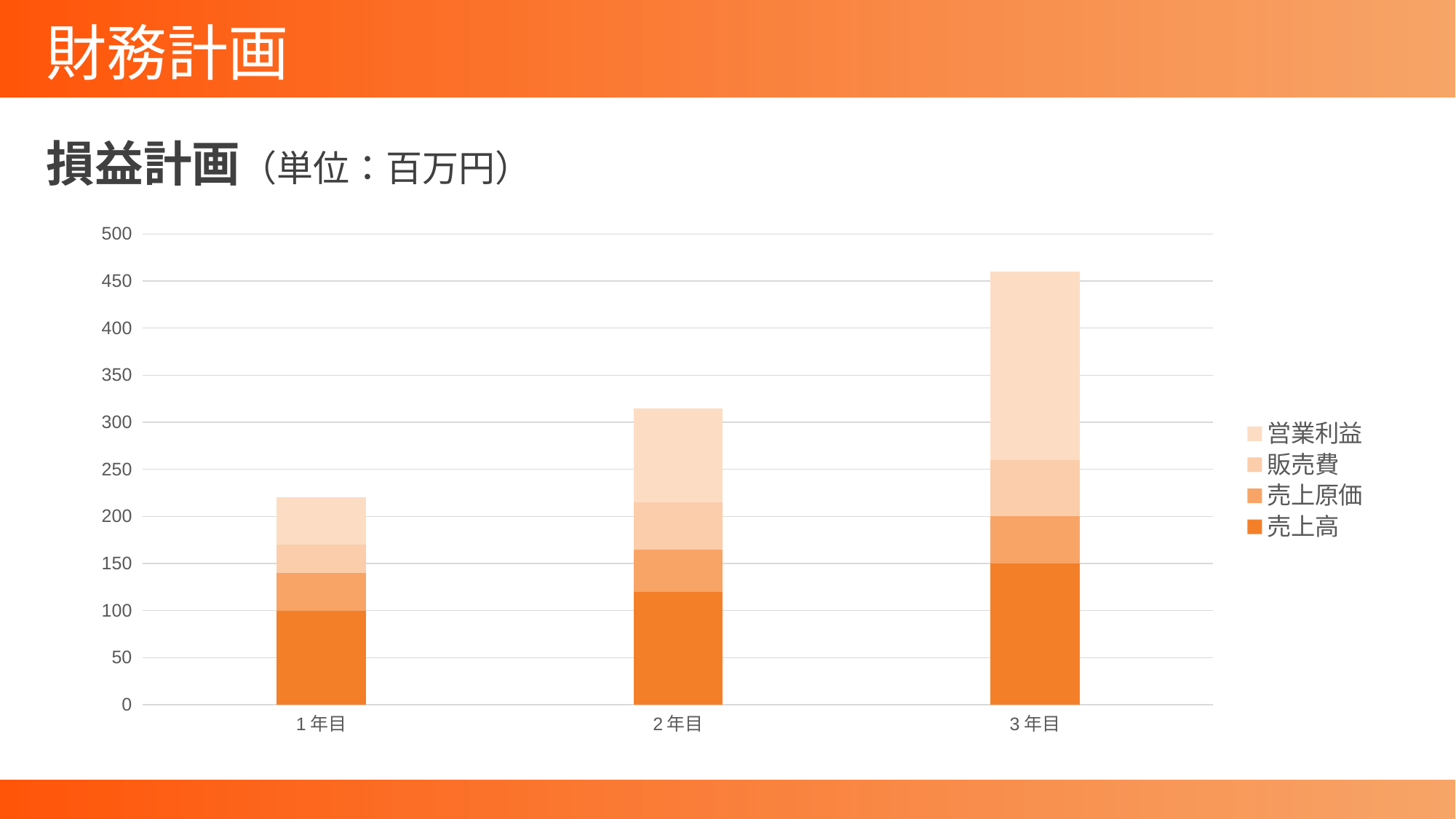

# 財務計画
損益計画（単位：百万円）

### Chart

| Category | 売上高 | 売上原価 | 販売費 | 営業利益 |
|---|---|---|---|---|
| 1年目 | 100.0 | 40.0 | 30.0 | 50.0 |
| 2年目 | 120.0 | 45.0 | 50.0 | 100.0 |
| 3年目 | 150.0 | 50.0 | 60.0 | 200.0 |